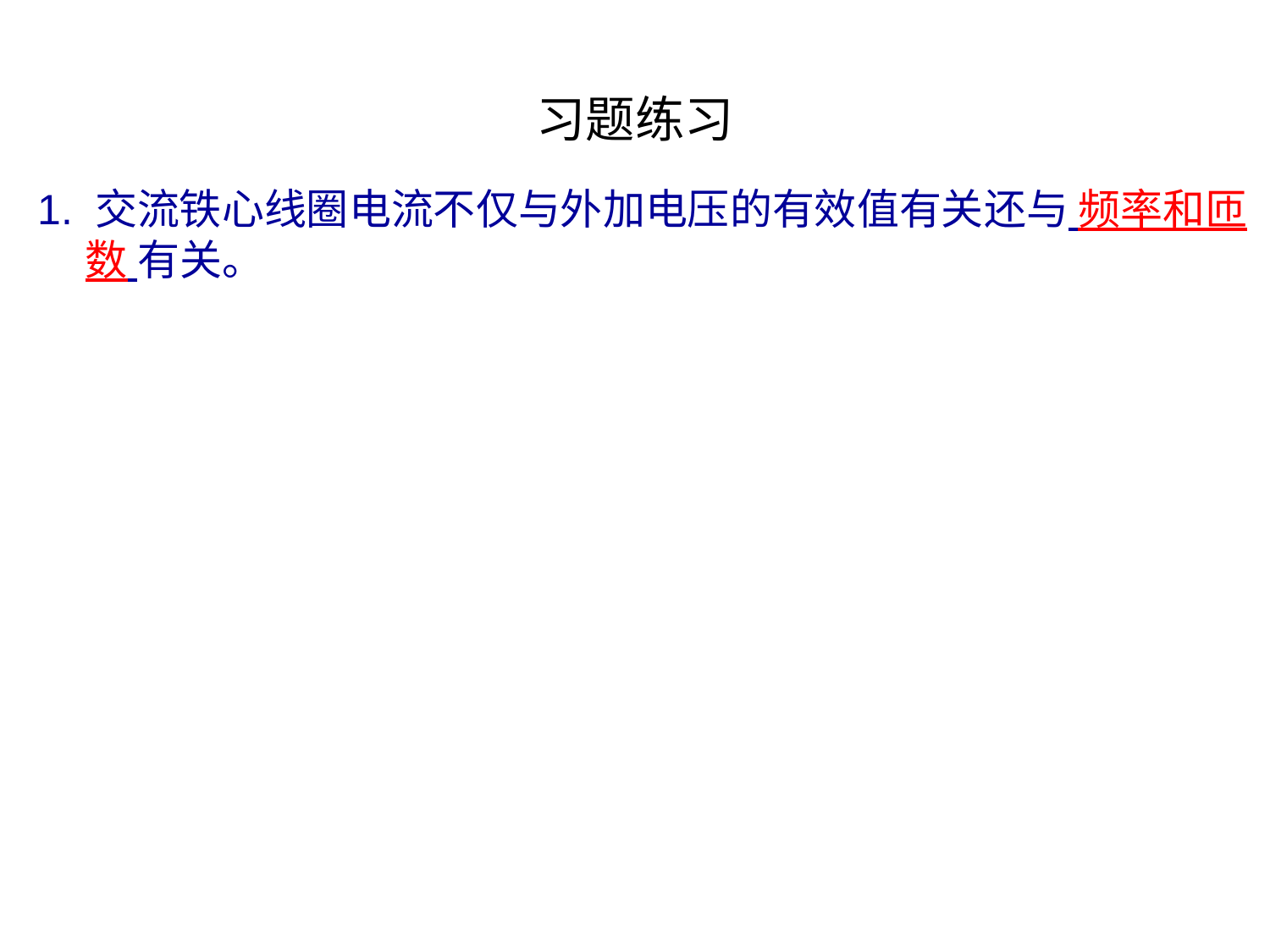

# 习题练习
1. 交流铁心线圈电流不仅与外加电压的有效值有关还与 频率和匝数 有关。